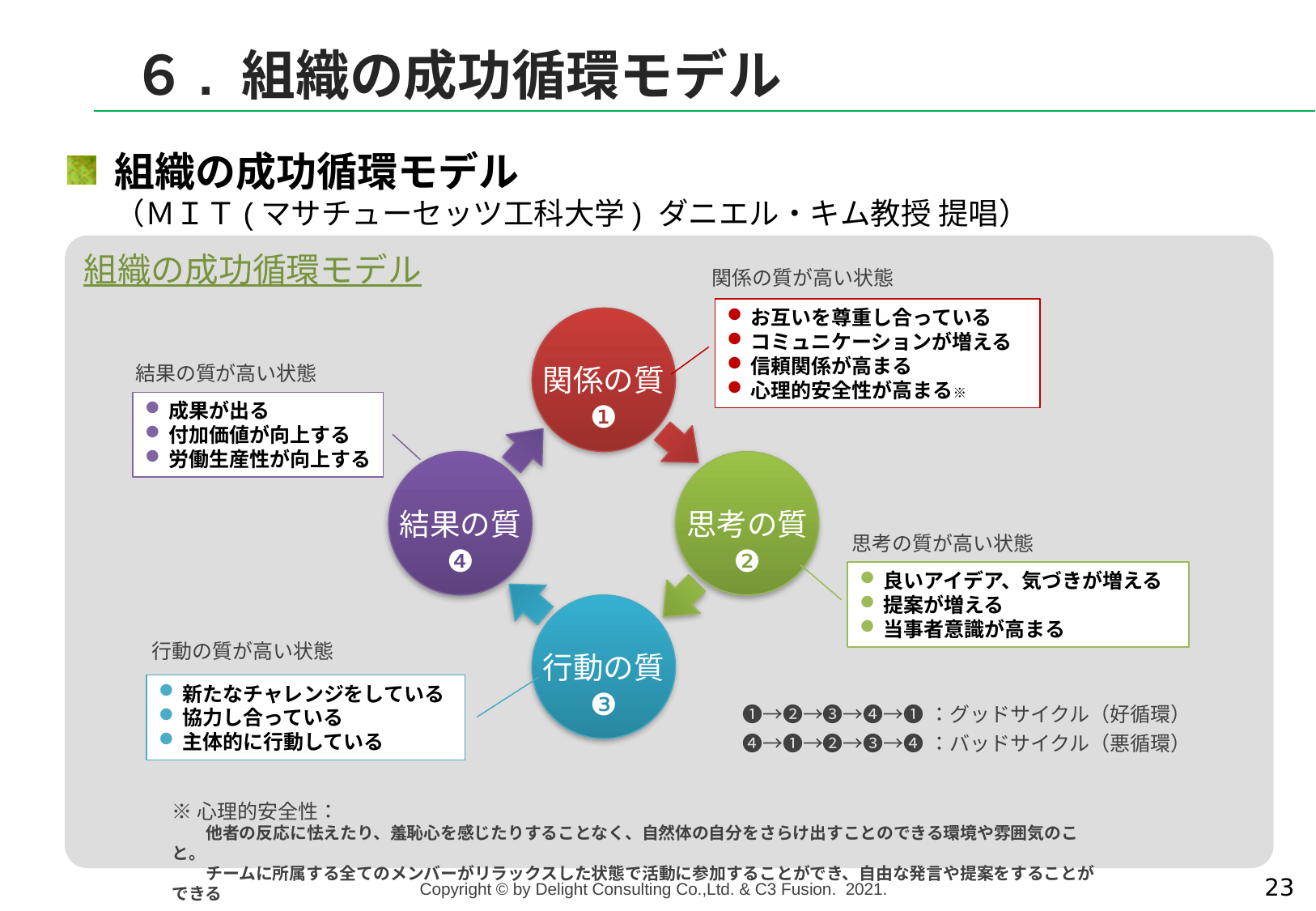

６. 組織の成功循環モデル
組織の成功循環モデル
（ＭＩＴ(マサチューセッツ工科大学) ダニエル・キム教授 提唱）
組織の成功循環モデル

関係の質が高い状態
お互いを尊重し合っている
コミュニケーションが増える
信頼関係が高まる
心理的安全性が高まる※

関係の質
❶
結果の質が高い状態
成果が出る
付加価値が向上する
労働生産性が向上する

結果の質
❹

思考の質
❷
思考の質が高い状態
良いアイデア、気づきが増える
提案が増える
当事者意識が高まる

行動の質
❸
行動の質が高い状態
新たなチャレンジをしている
協力し合っている
主体的に行動している
❶→❷→❸→❹→❶：グッドサイクル（好循環）
❹→❶→❷→❸→❹：バッドサイクル（悪循環）
※心理的安全性：
　　他者の反応に怯えたり、羞恥心を感じたりすることなく、自然体の自分をさらけ出すことのできる環境や雰囲気のこと。
　　チームに所属する全てのメンバーがリラックスした状態で活動に参加することができ、自由な発言や提案をすることができる
23